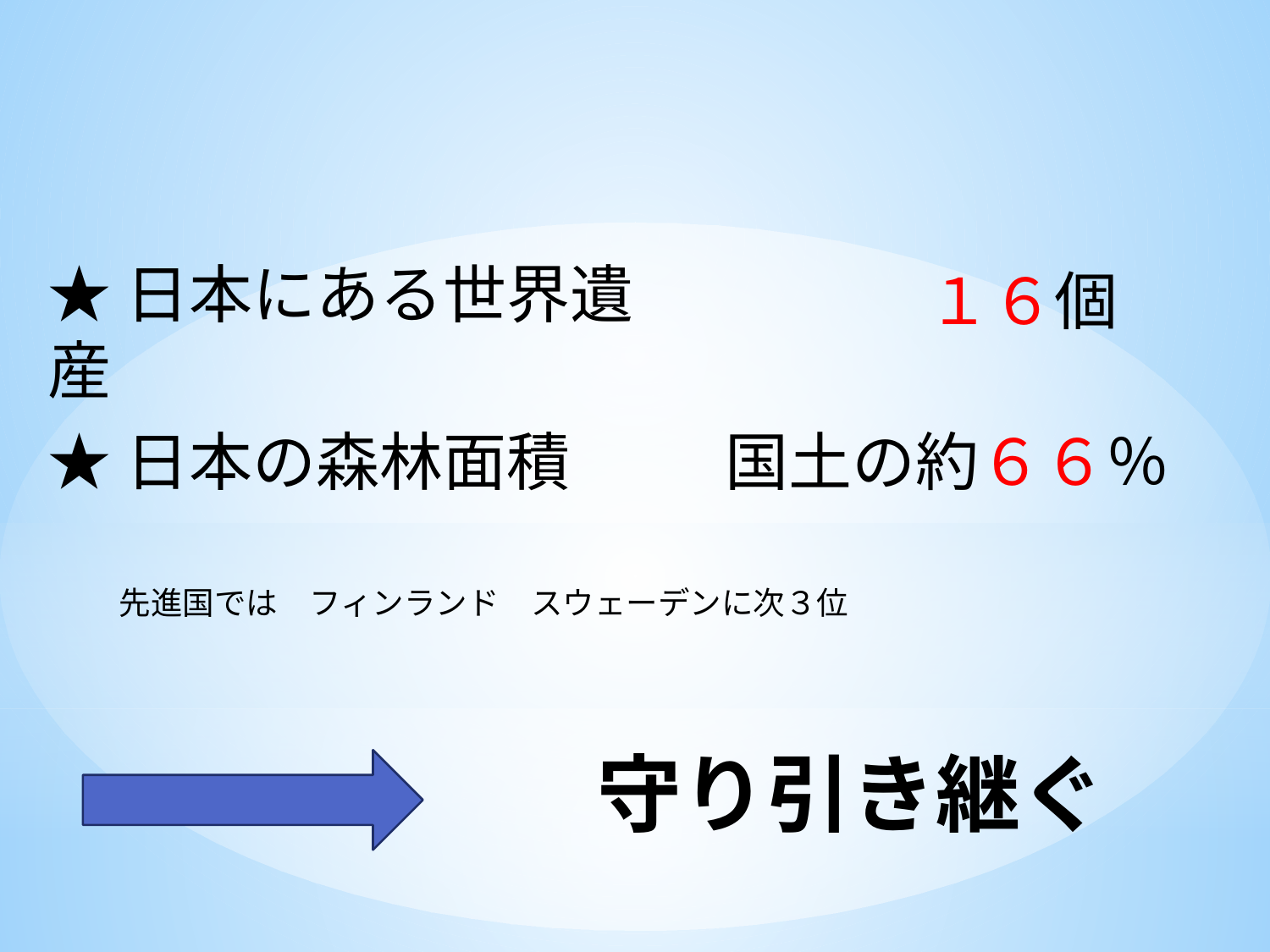

★日本にある世界遺産
１６個
★日本の森林面積
国土の約６６％
先進国では　フィンランド　スウェーデンに次３位
守り引き継ぐ